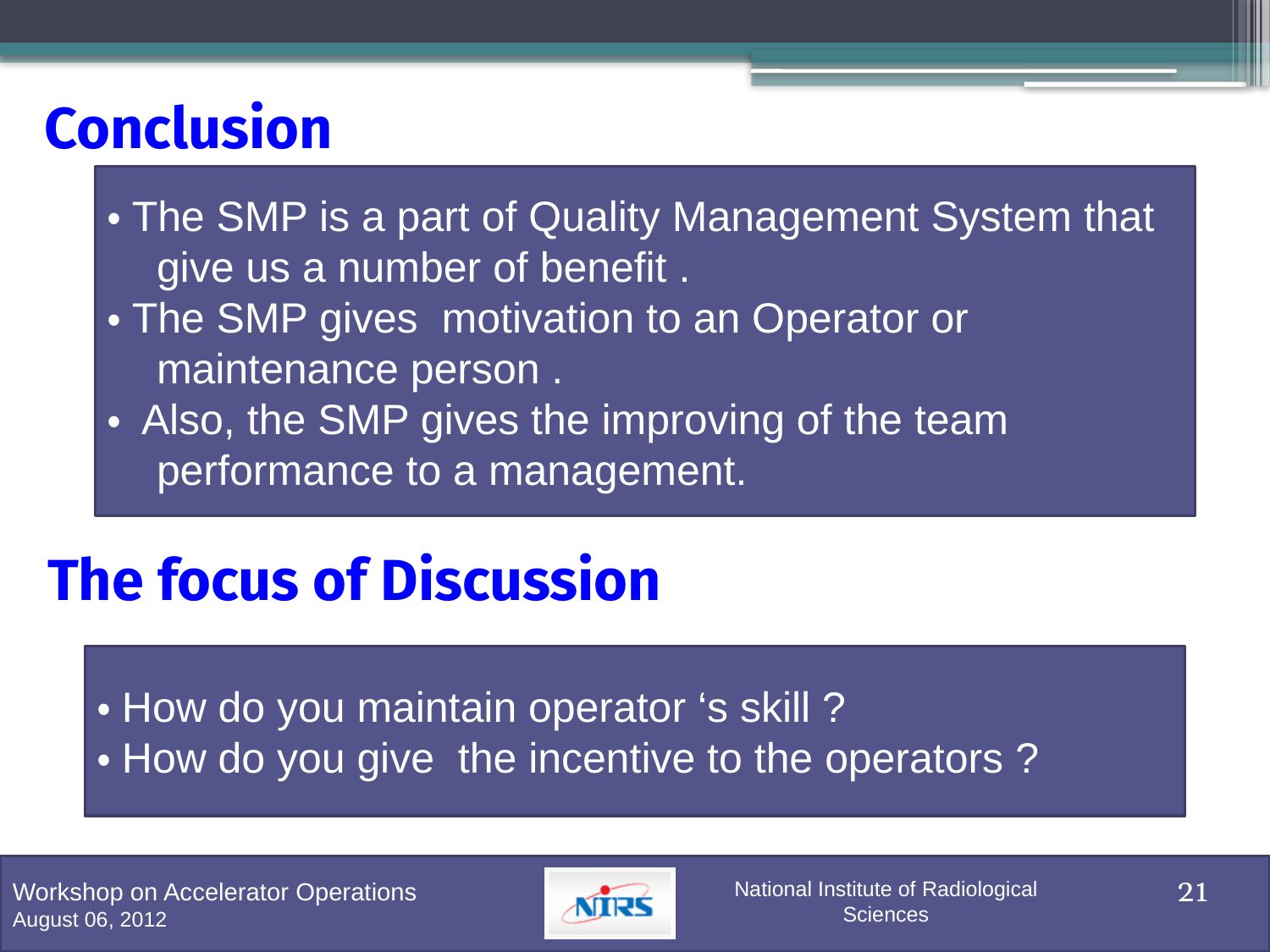

Conclusion
・The SMP is a part of Quality Management System that give us a number of benefit .
・The SMP gives  motivation to an Operator or maintenance person .
・ Also, the SMP gives the improving of the team performance to a management.
The focus of Discussion
・How do you maintain operator ‘s skill ?
・How do you give  the incentive to the operators ?
21